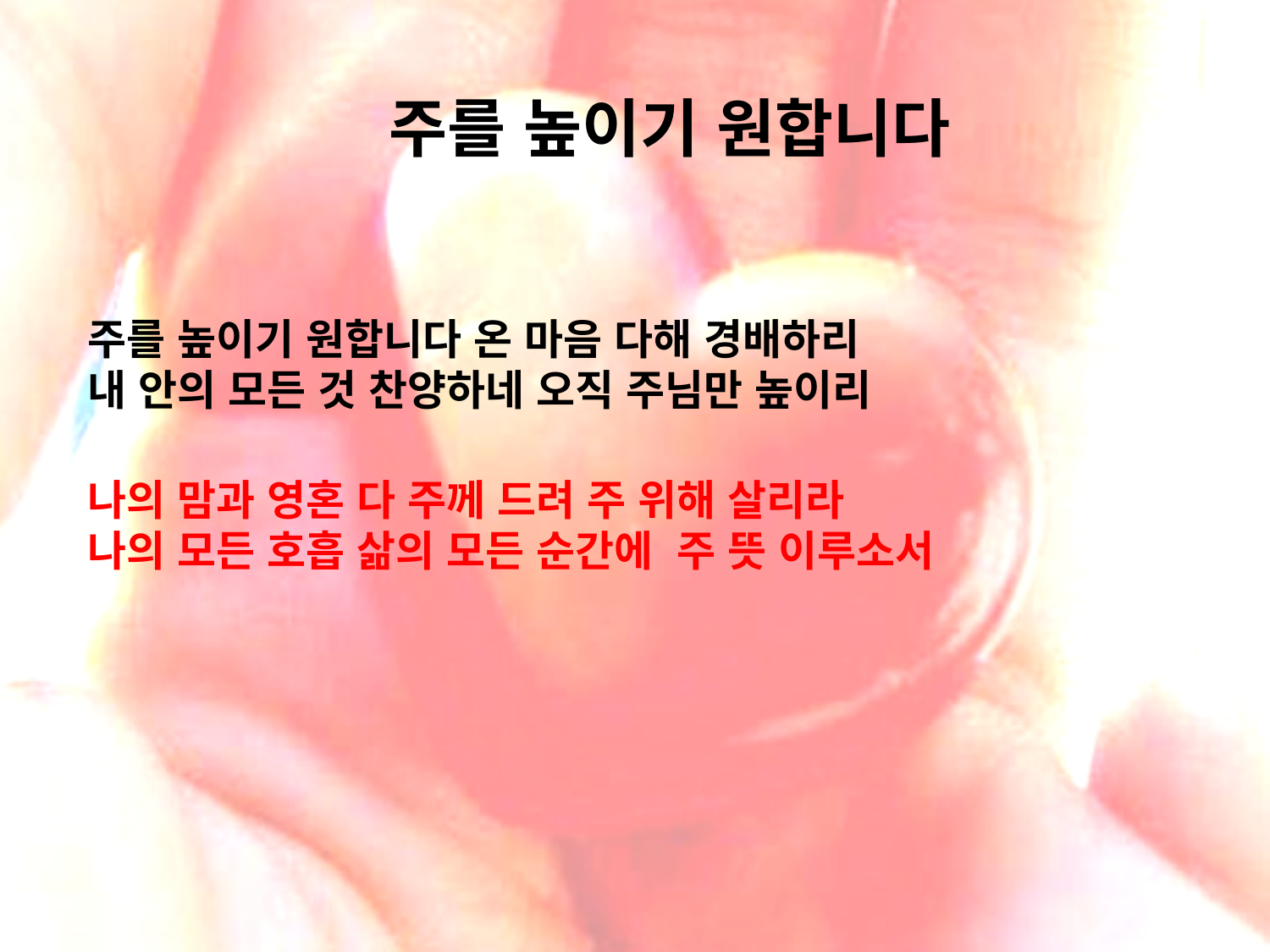

# 주를 높이기 원합니다
주를 높이기 원합니다 온 마음 다해 경배하리
내 안의 모든 것 찬양하네 오직 주님만 높이리
나의 맘과 영혼 다 주께 드려 주 위해 살리라
나의 모든 호흡 삶의 모든 순간에  주 뜻 이루소서